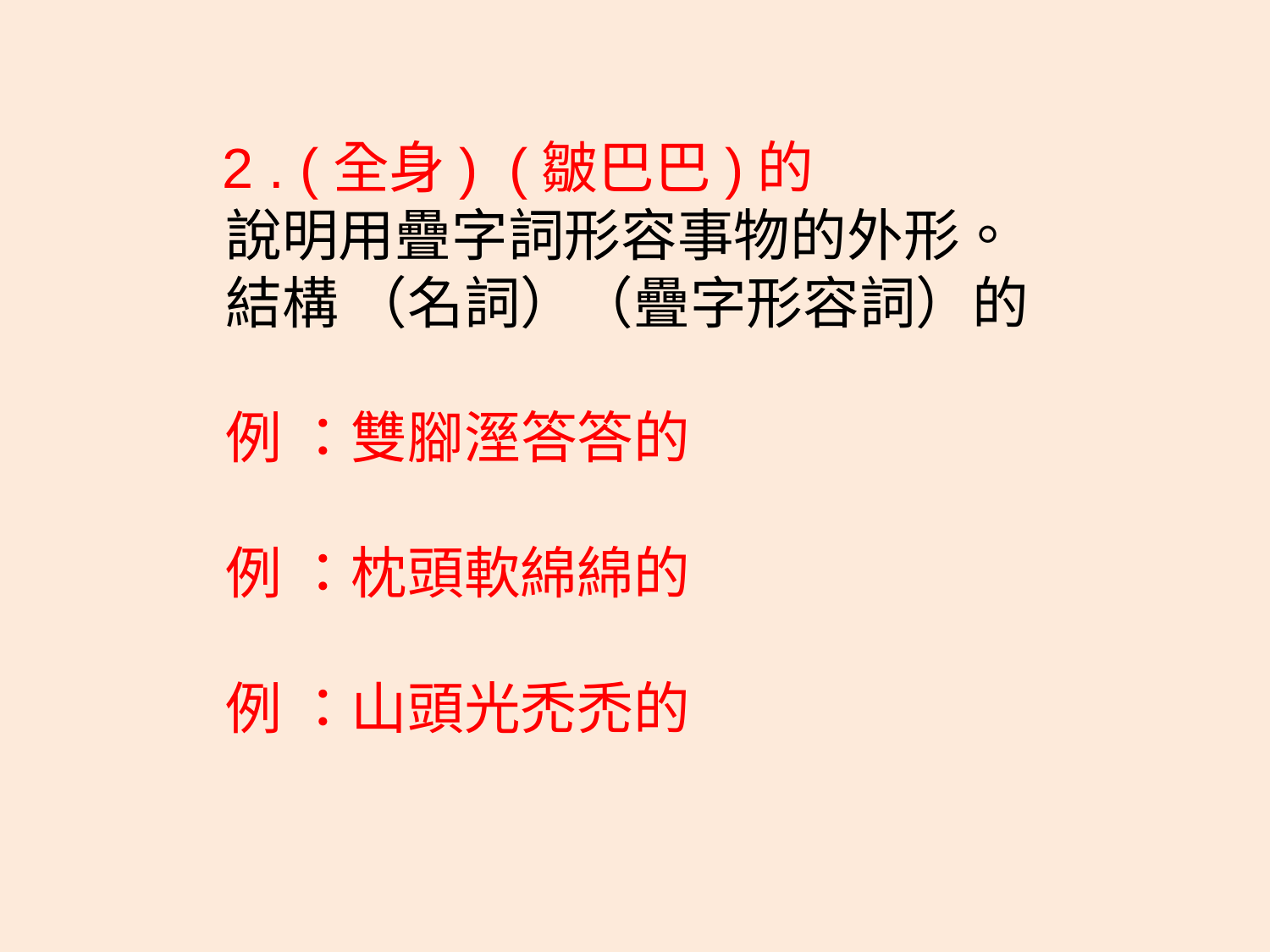

2 . (全身)  (皺巴巴)的
　　說明用疊字詞形容事物的外形。
　　結構 （名詞）（疊字形容詞）的
　　例 ：雙腳溼答答的
　　例 ：枕頭軟綿綿的
　　例 ：山頭光禿禿的